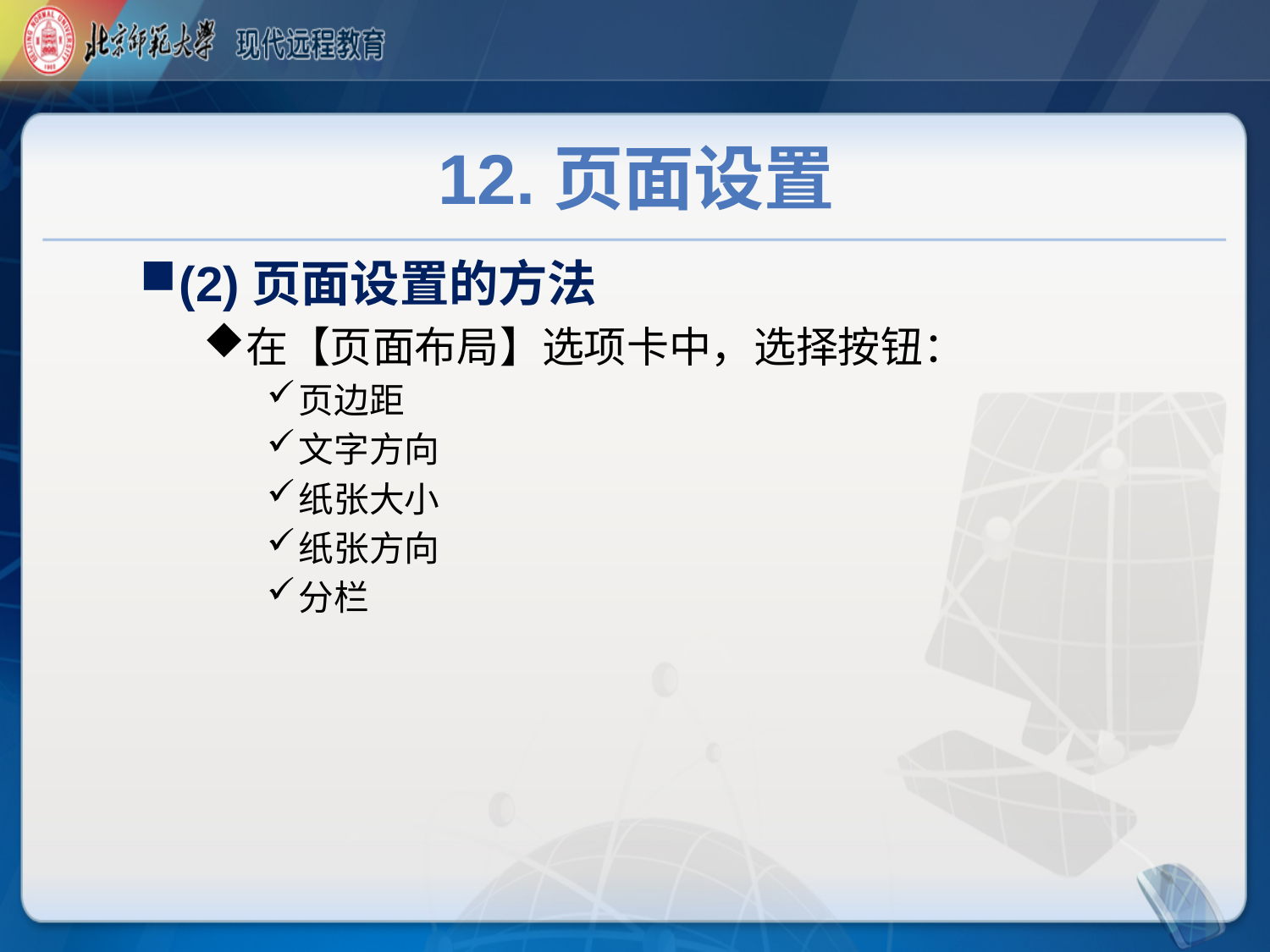

# 12.页面设置
(2)页面设置的方法
在【页面布局】选项卡中，选择按钮：
页边距
文字方向
纸张大小
纸张方向
分栏